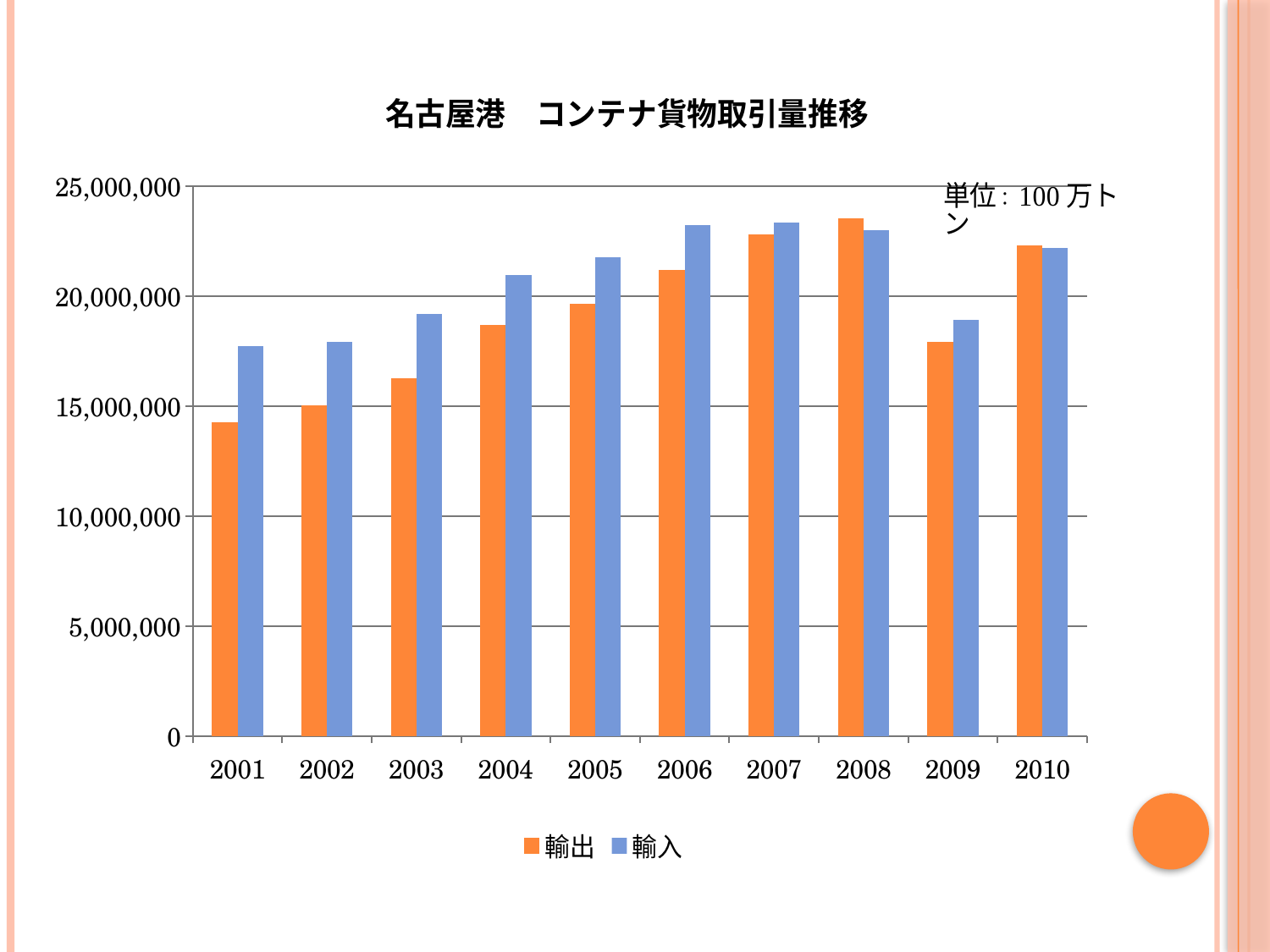

### Chart: 名古屋港　コンテナ貨物取引量推移

| Category | 輸出 | 輸入 |
|---|---|---|
| 2001 | 14284838.0 | 17747759.0 |
| 2002 | 15053061.0 | 17935345.0 |
| 2003 | 16266632.0 | 19208080.0 |
| 2004 | 18714121.0 | 20948815.0 |
| 2005 | 19663519.0 | 21789699.0 |
| 2006 | 21212015.0 | 23233939.0 |
| 2007 | 22808288.0 | 23342359.0 |
| 2008 | 23545819.0 | 22995422.0 |
| 2009 | 17920701.0 | 18927601.0 |
| 2010 | 22317346.0 | 22215762.0 |